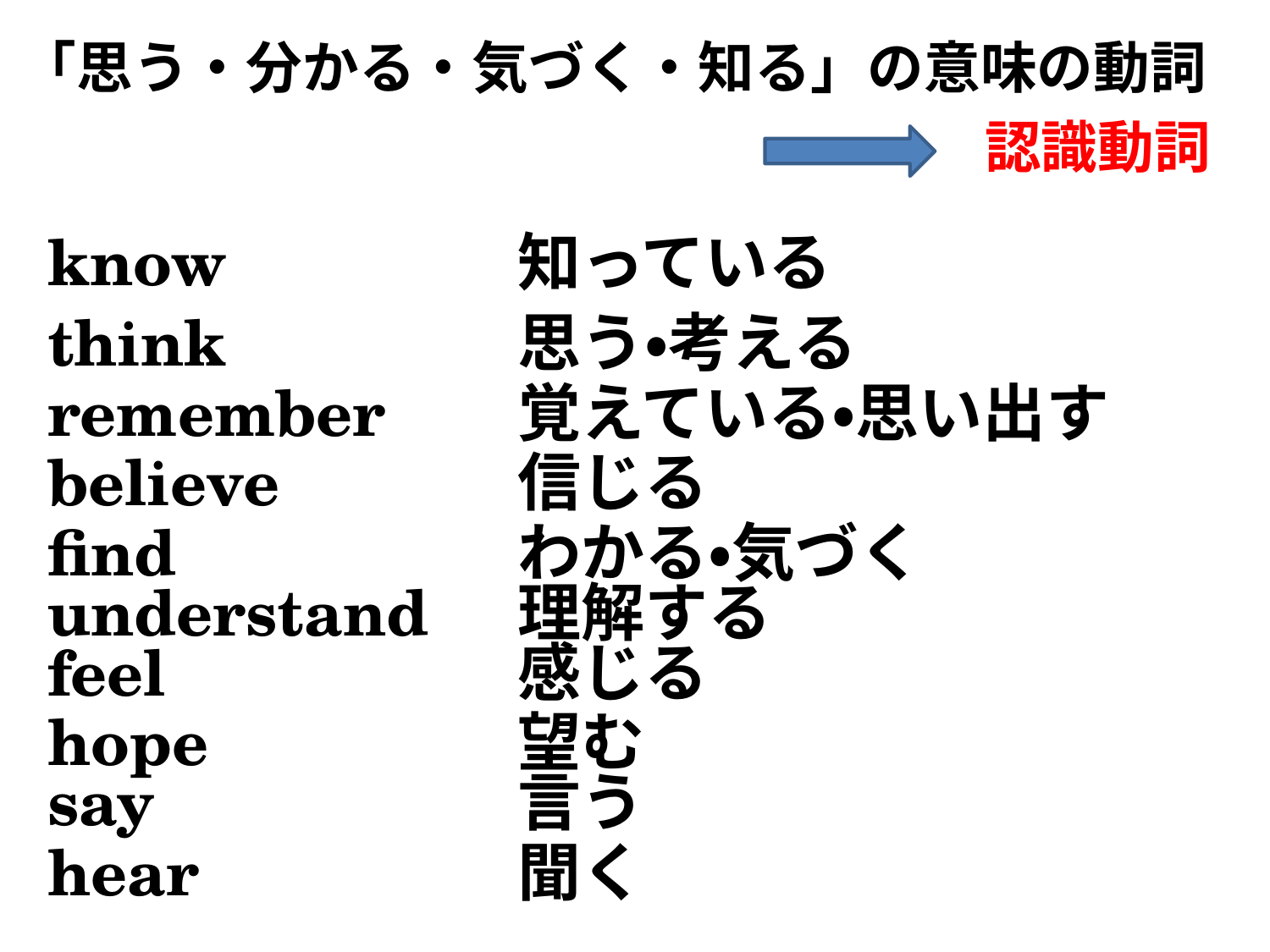

「思う・分かる・気づく・知る」の意味の動詞
認識動詞

know
知っている

think
思う・考える
remember
覚えている・思い出す
believe
信じる
find
わかる・気づく
understand
理解する
feel
感じる
hope
望む
say
言う
hear
聞く